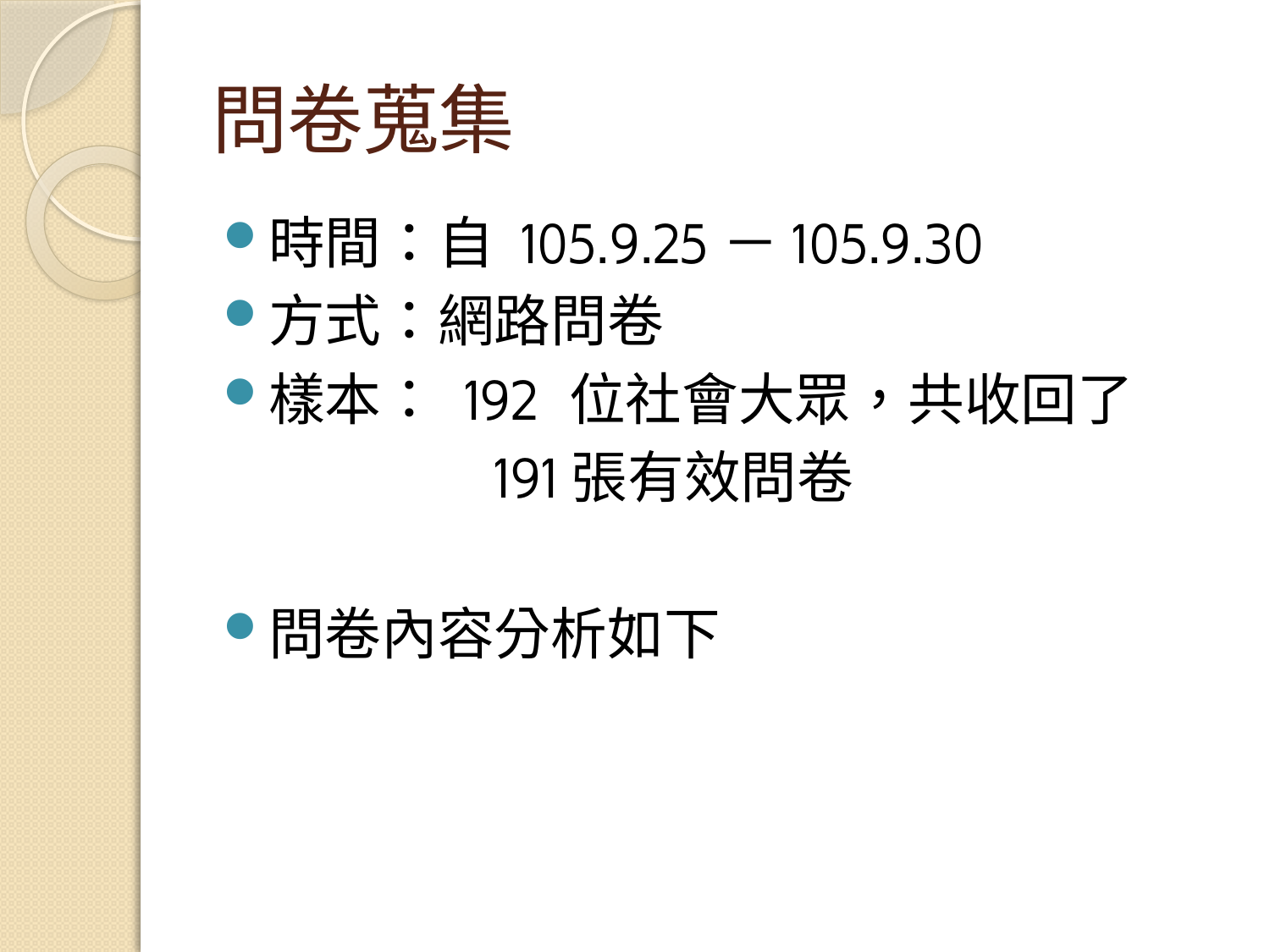

# 問卷蒐集
時間：自 105.9.25－105.9.30
方式：網路問卷
樣本： 192 位社會大眾，共收回了
                191張有效問卷

問卷內容分析如下